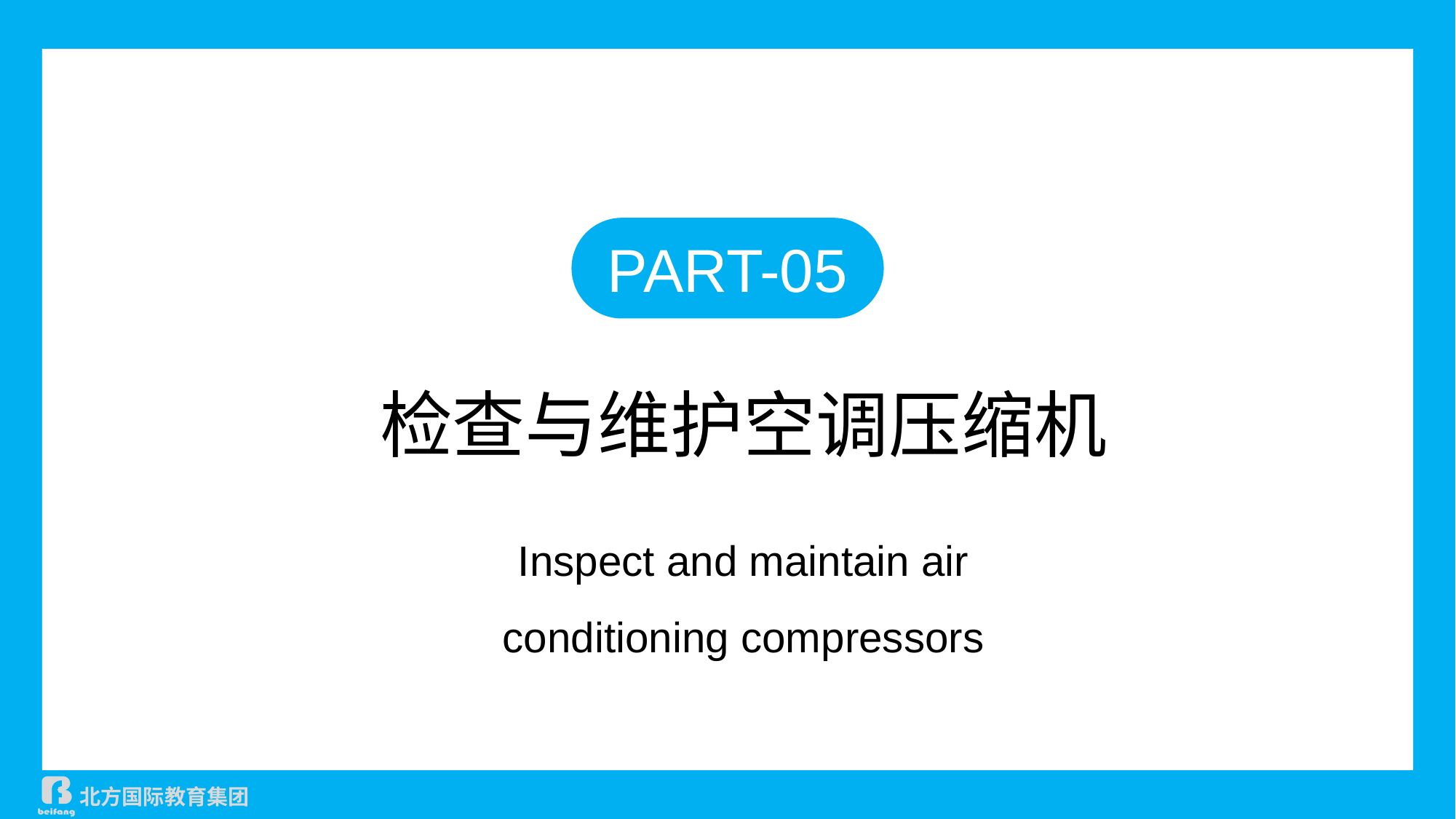

PART-05
检查与维护空调压缩机
Inspect and maintain air conditioning compressors